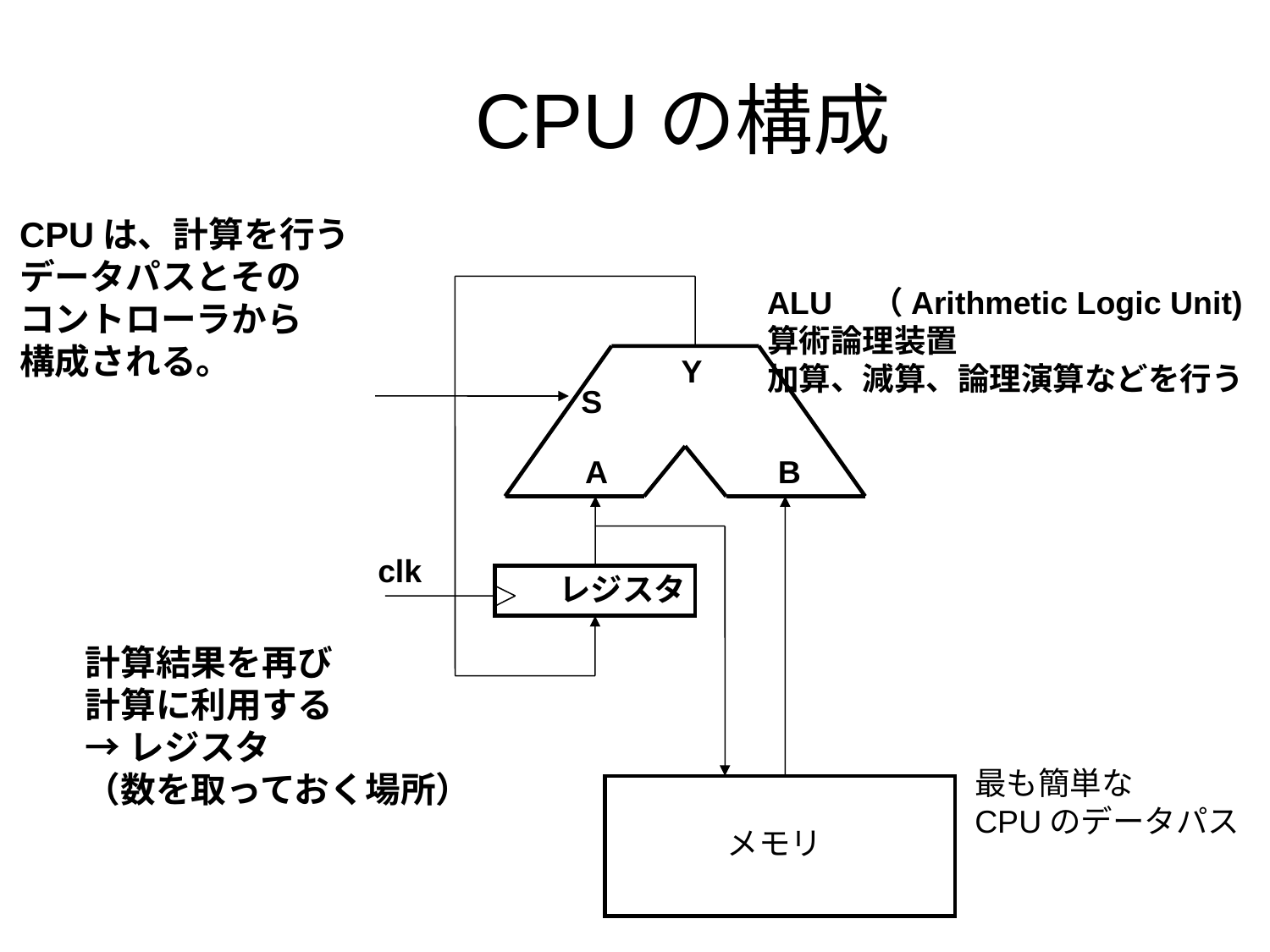

# CPUの構成
CPUは、計算を行う
データパスとその
コントローラから
構成される。

ALU　（Arithmetic Logic Unit)
算術論理装置
加算、減算、論理演算などを行う
Y

S
A
B

clk
レジスタ

計算結果を再び
計算に利用する
→レジスタ
（数を取っておく場所）

最も簡単な
CPUのデータパス

メモリ